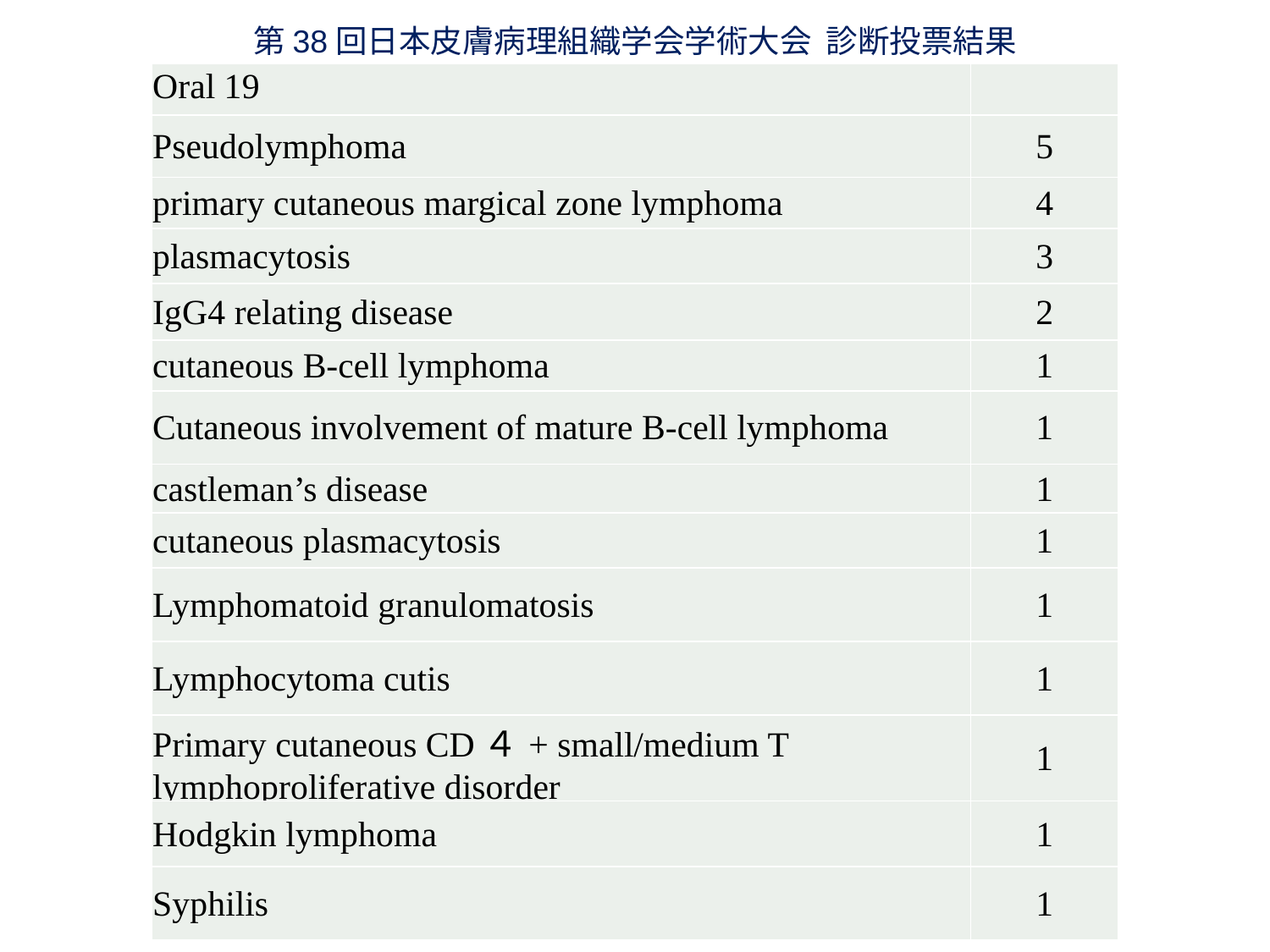

第38回日本皮膚病理組織学会学術大会  診断投票結果
| Oral 19 |  |
| --- | --- |
| Pseudolymphoma | 5 |
| primary cutaneous margical zone lymphoma | 4 |
| plasmacytosis | 3 |
| IgG4 relating disease | 2 |
| cutaneous B-cell lymphoma | 1 |
| Cutaneous involvement of mature B-cell lymphoma | 1 |
| castleman’s disease | 1 |
| cutaneous plasmacytosis | 1 |
| Lymphomatoid granulomatosis | 1 |
| Lymphocytoma cutis | 1 |
| Primary cutaneous CD４+ small/medium T lymphoproliferative disorder | 1 |
| Hodgkin lymphoma | 1 |
| Syphilis | 1 |